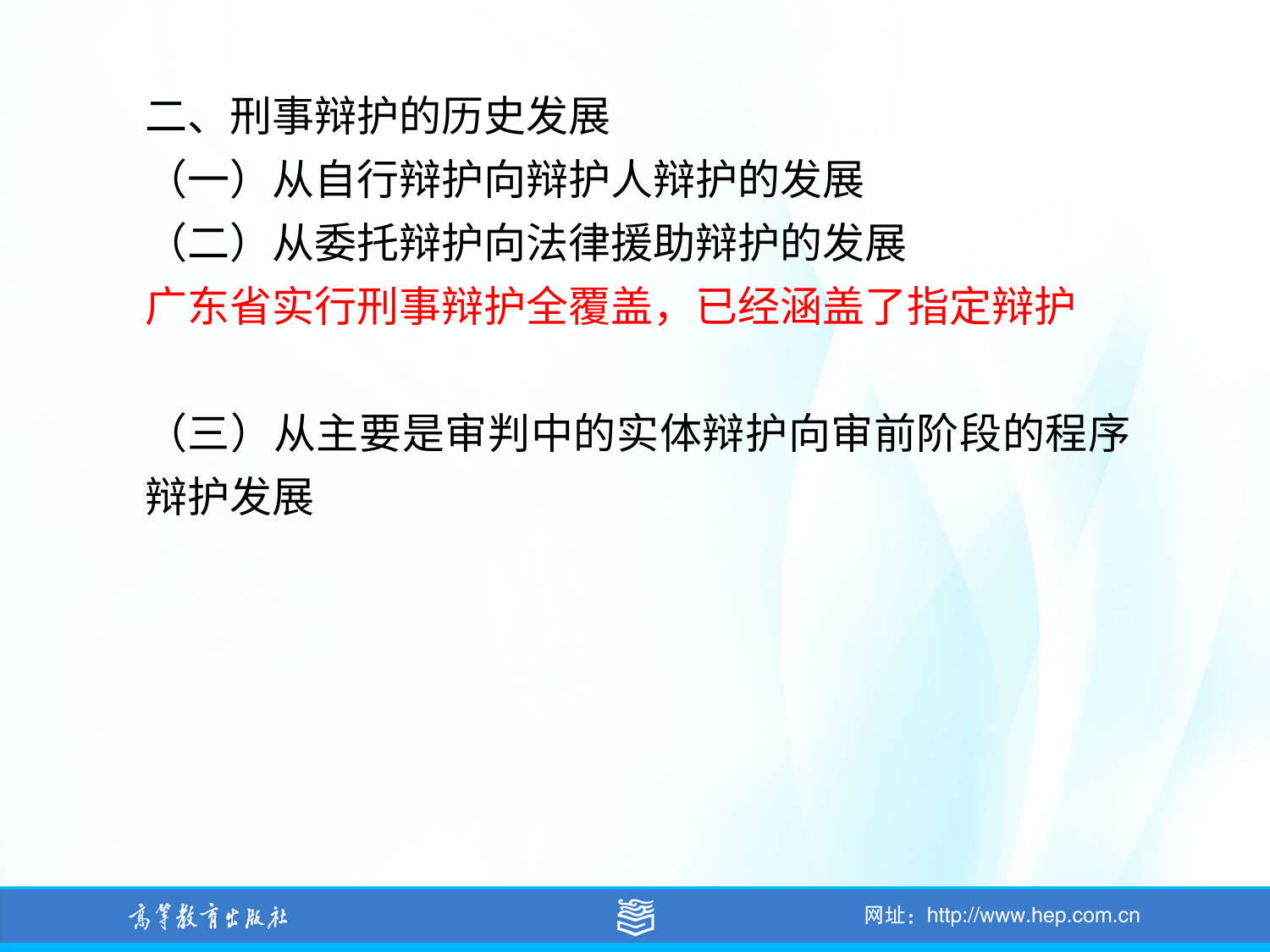

二、刑事辩护的历史发展
（一）从自行辩护向辩护人辩护的发展
（二）从委托辩护向法律援助辩护的发展
广东省实行刑事辩护全覆盖，已经涵盖了指定辩护

（三）从主要是审判中的实体辩护向审前阶段的程序辩护发展